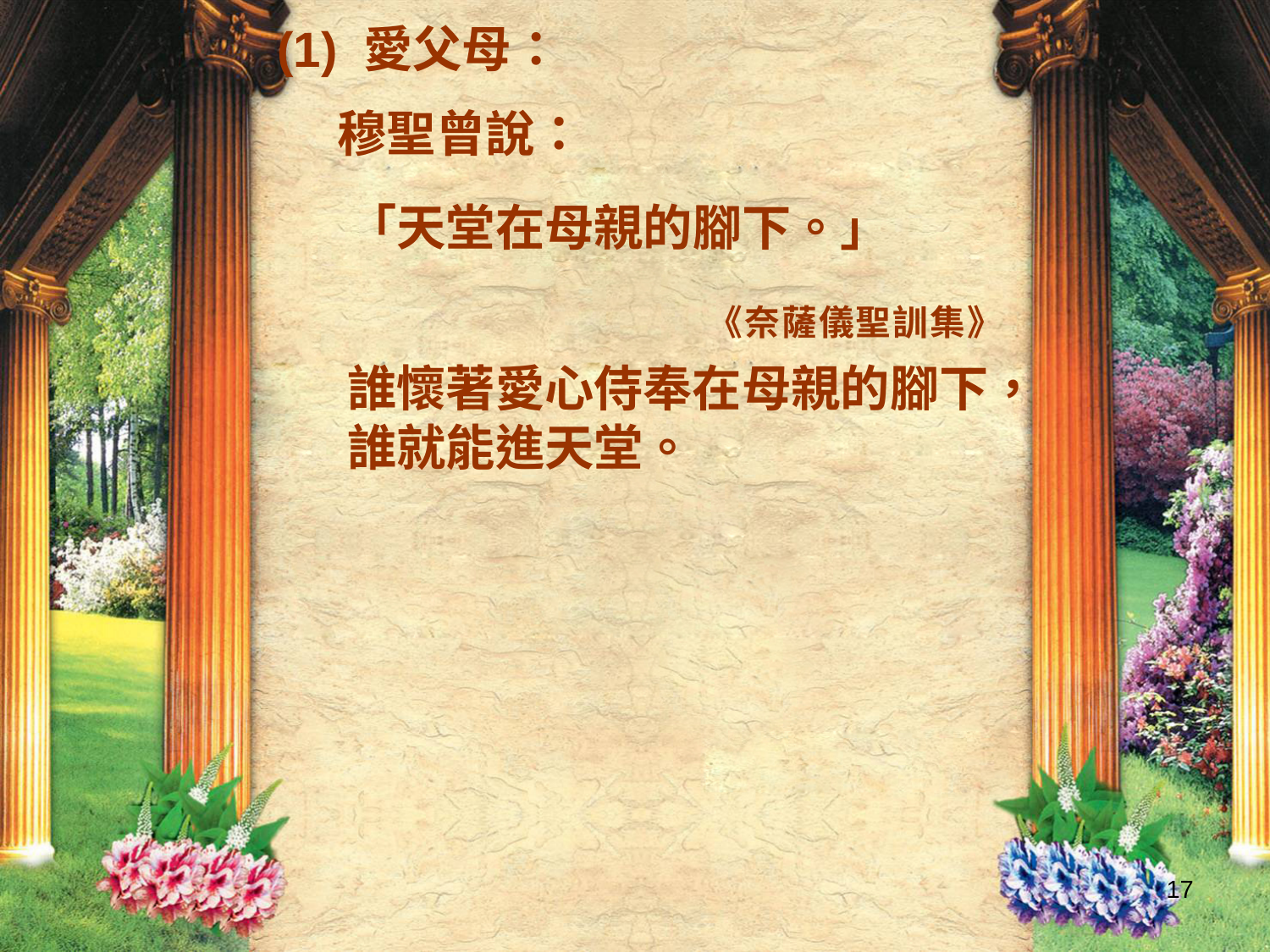

(1) 愛父母：
穆聖曾說：
「天堂在母親的腳下。」
《奈薩儀聖訓集》
誰懷著愛心侍奉在母親的腳下，誰就能進天堂。

17